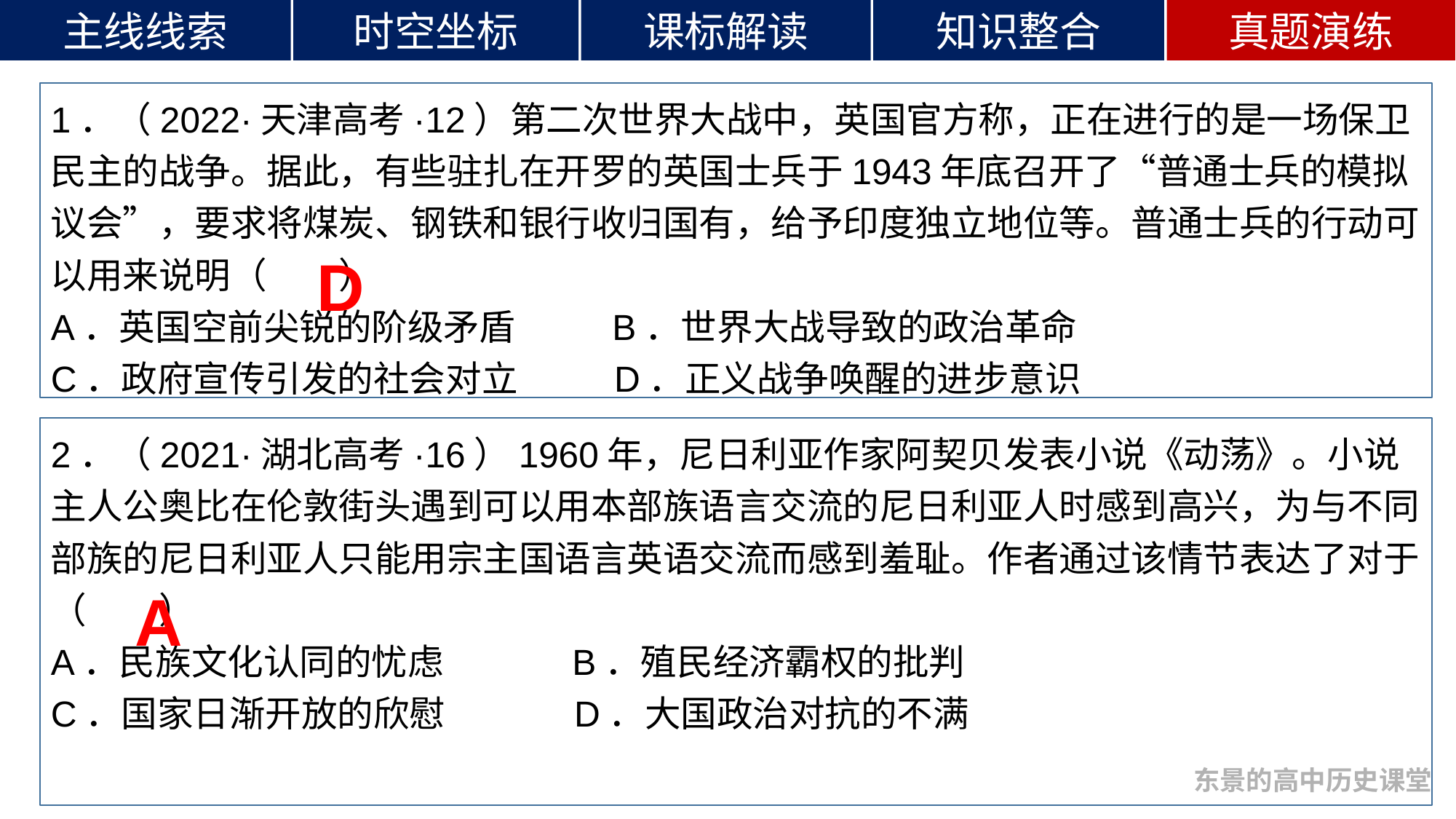

1．（2022·天津高考·12）第二次世界大战中，英国官方称，正在进行的是一场保卫民主的战争。据此，有些驻扎在开罗的英国士兵于1943年底召开了“普通士兵的模拟议会”，要求将煤炭、钢铁和银行收归国有，给予印度独立地位等。普通士兵的行动可以用来说明（　　）
A．英国空前尖锐的阶级矛盾           B．世界大战导致的政治革命
C．政府宣传引发的社会对立           D．正义战争唤醒的进步意识

D
2．（2021·湖北高考·16）1960年，尼日利亚作家阿契贝发表小说《动荡》。小说主人公奥比在伦敦街头遇到可以用本部族语言交流的尼日利亚人时感到高兴，为与不同部族的尼日利亚人只能用宗主国语言英语交流而感到羞耻。作者通过该情节表达了对于（　　）
A．民族文化认同的忧虑               B．殖民经济霸权的批判
C．国家日渐开放的欣慰               D．大国政治对抗的不满
A